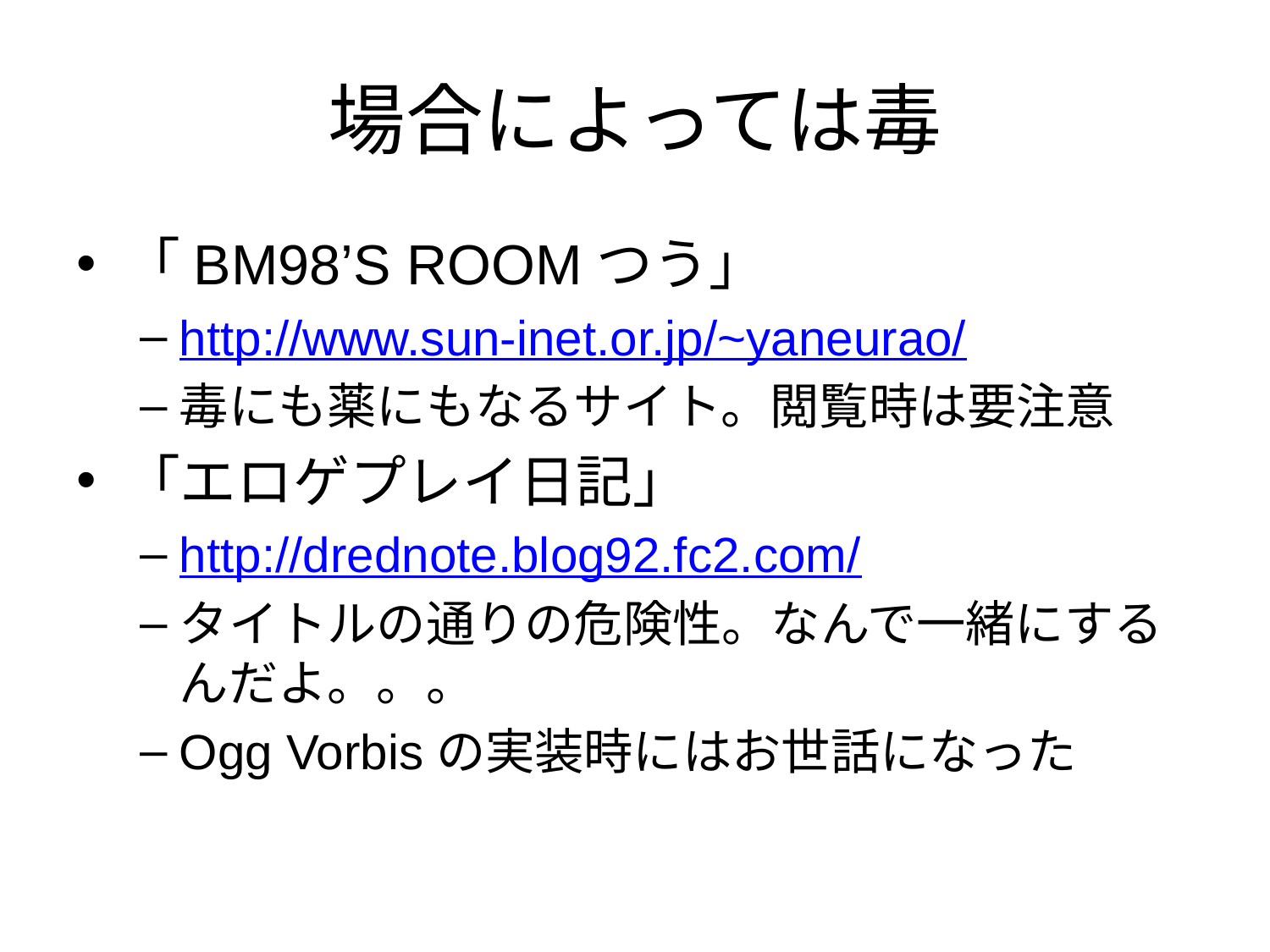

# 場合によっては毒
「BM98’S ROOMつう」
http://www.sun-inet.or.jp/~yaneurao/
毒にも薬にもなるサイト。閲覧時は要注意
「エロゲプレイ日記」
http://drednote.blog92.fc2.com/
タイトルの通りの危険性。なんで一緒にするんだよ。。。
Ogg Vorbisの実装時にはお世話になった